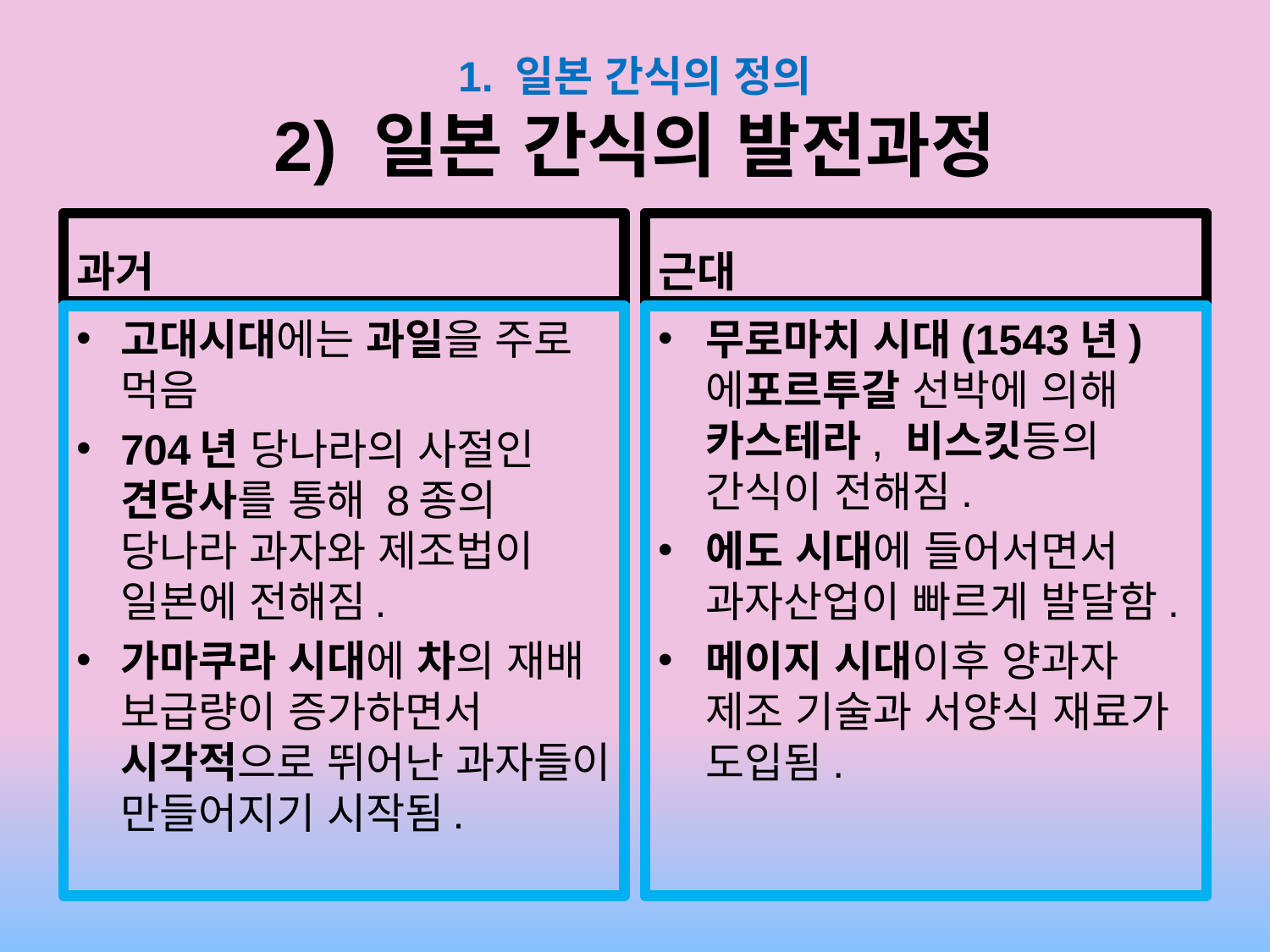

# 1. 일본 간식의 정의 2) 일본 간식의 발전과정
과거
근대
무로마치 시대(1543년)에포르투갈 선박에 의해 카스테라, 비스킷등의 간식이 전해짐.
에도 시대에 들어서면서 과자산업이 빠르게 발달함.
메이지 시대이후 양과자 제조 기술과 서양식 재료가 도입됨.
고대시대에는 과일을 주로 먹음
704년 당나라의 사절인 견당사를 통해 8종의 당나라 과자와 제조법이 일본에 전해짐.
가마쿠라 시대에 차의 재배 보급량이 증가하면서 시각적으로 뛰어난 과자들이 만들어지기 시작됨.